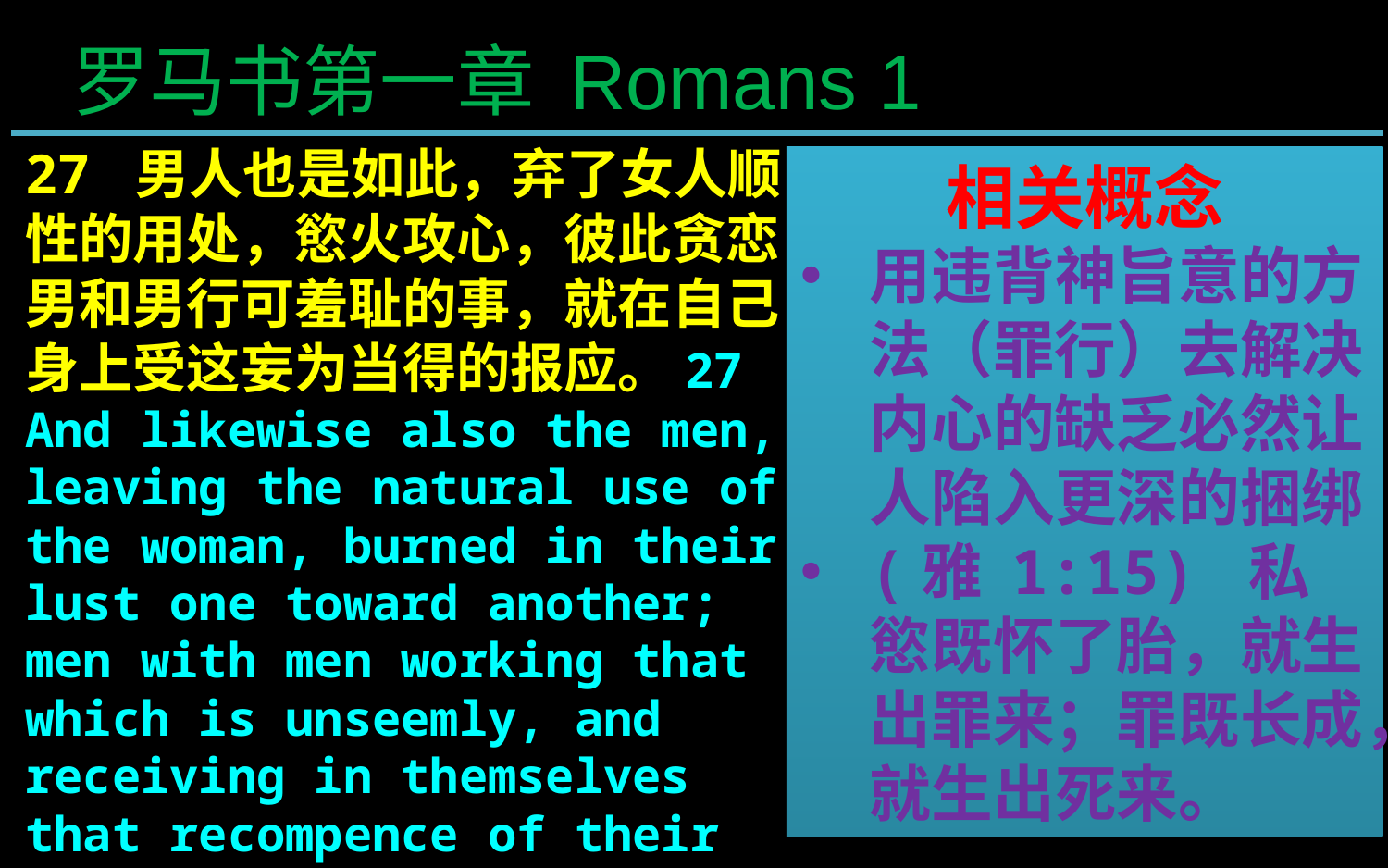

罗马书第一章 Romans 1
27 男人也是如此，弃了女人顺性的用处，慾火攻心，彼此贪恋，男和男行可羞耻的事，就在自己身上受这妄为当得的报应。27 And likewise also the men, leaving the natural use of the woman, burned in their lust one toward another; men with men working that which is unseemly, and receiving in themselves that recompence of their error which was meet.
相关概念
用违背神旨意的方法（罪行）去解决内心的缺乏必然让人陷入更深的捆绑
(雅 1:15) 私慾既怀了胎，就生出罪来；罪既长成，就生出死来。